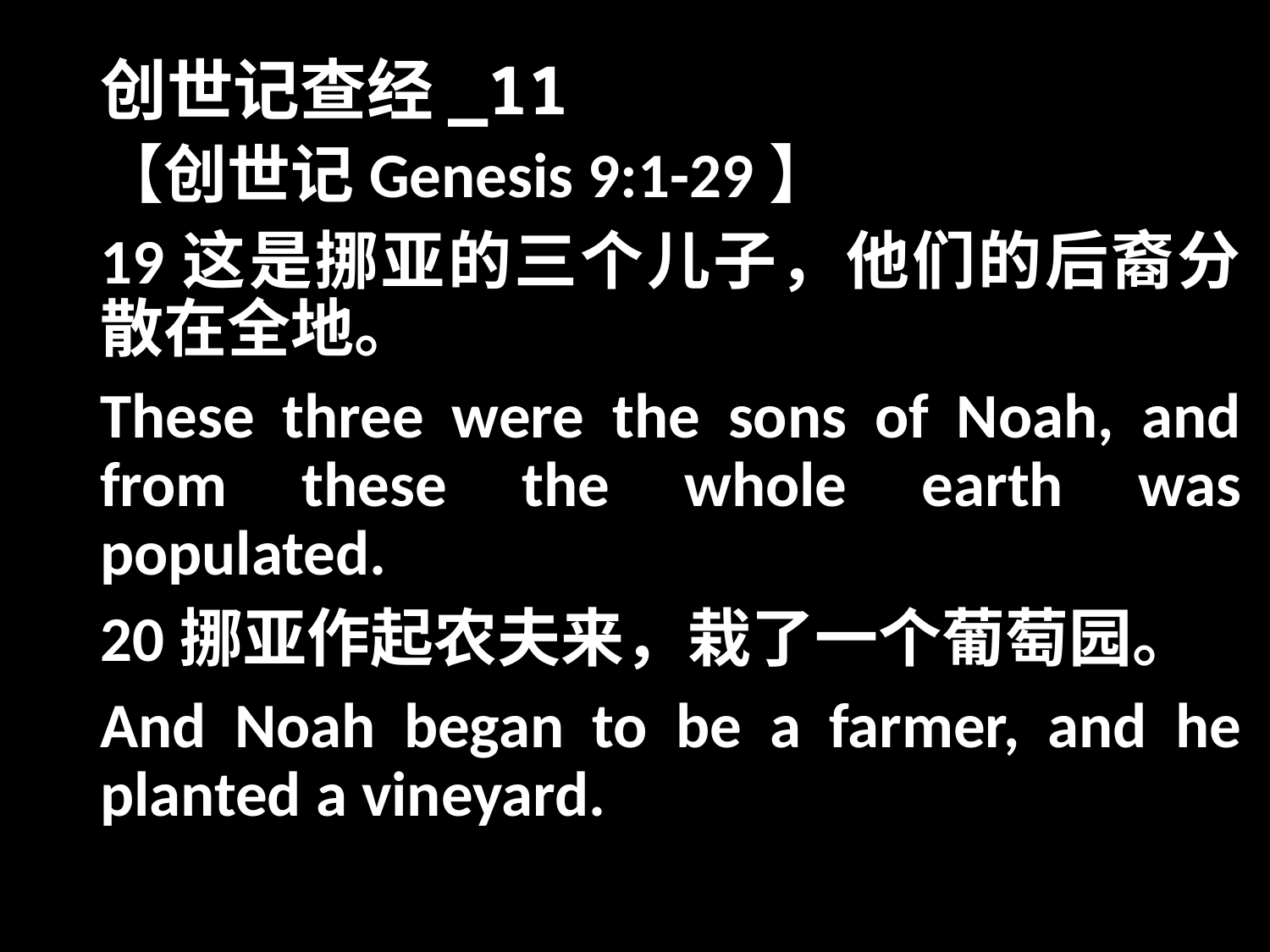

# 创世记查经_11
【创世记Genesis 9:1-29】
19这是挪亚的三个儿子，他们的后裔分散在全地。
These three were the sons of Noah, and from these the whole earth was populated.
20挪亚作起农夫来，栽了一个葡萄园。
And Noah began to be a farmer, and he planted a vineyard.